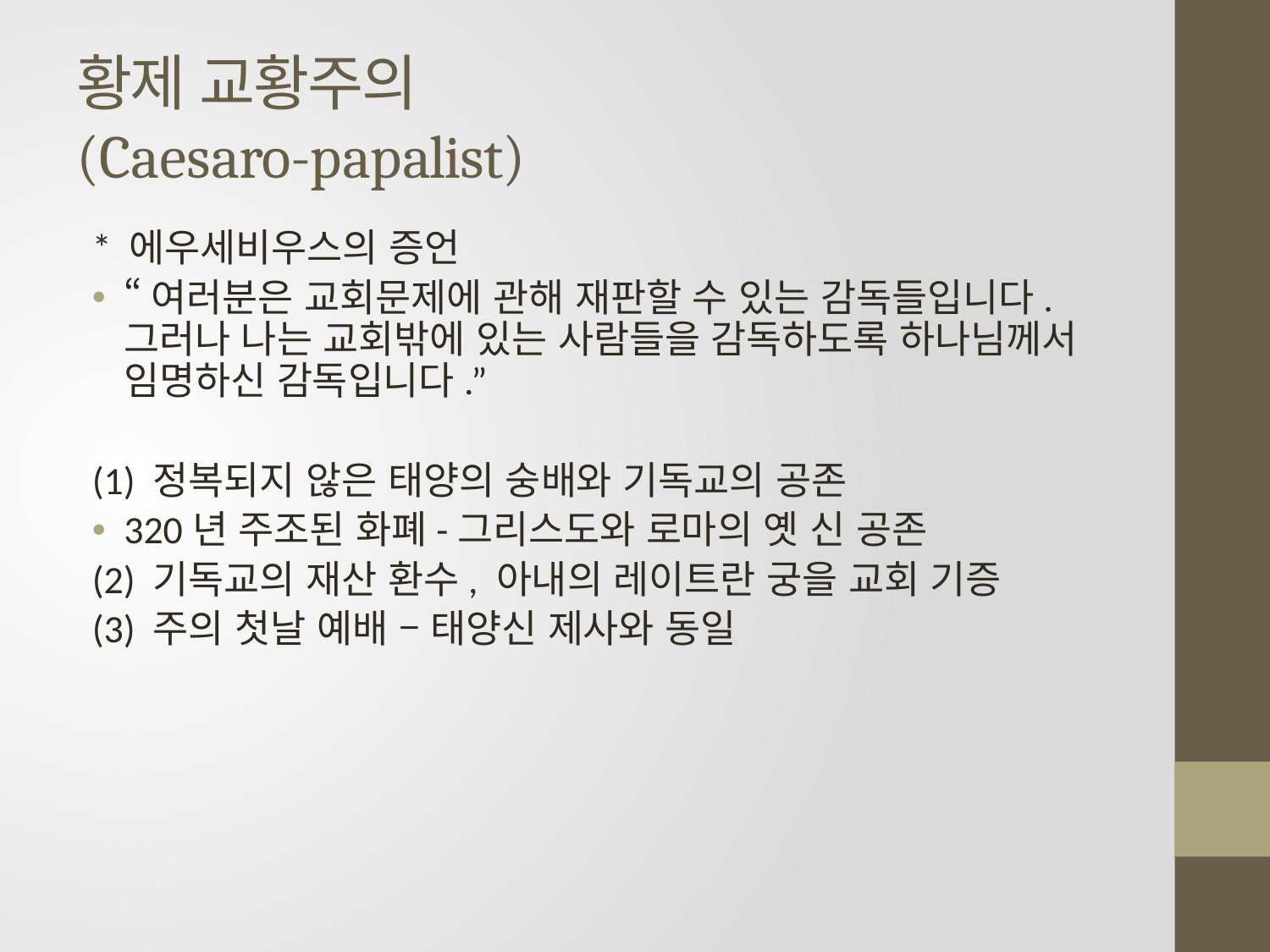

# 황제 교황주의 (Caesaro-papalist)
* 에우세비우스의 증언
“여러분은 교회문제에 관해 재판할 수 있는 감독들입니다. 그러나 나는 교회밖에 있는 사람들을 감독하도록 하나님께서 임명하신 감독입니다.”

(1) 정복되지 않은 태양의 숭배와 기독교의 공존
320년 주조된 화폐-그리스도와 로마의 옛 신 공존
(2) 기독교의 재산 환수, 아내의 레이트란 궁을 교회 기증
(3) 주의 첫날 예배 – 태양신 제사와 동일